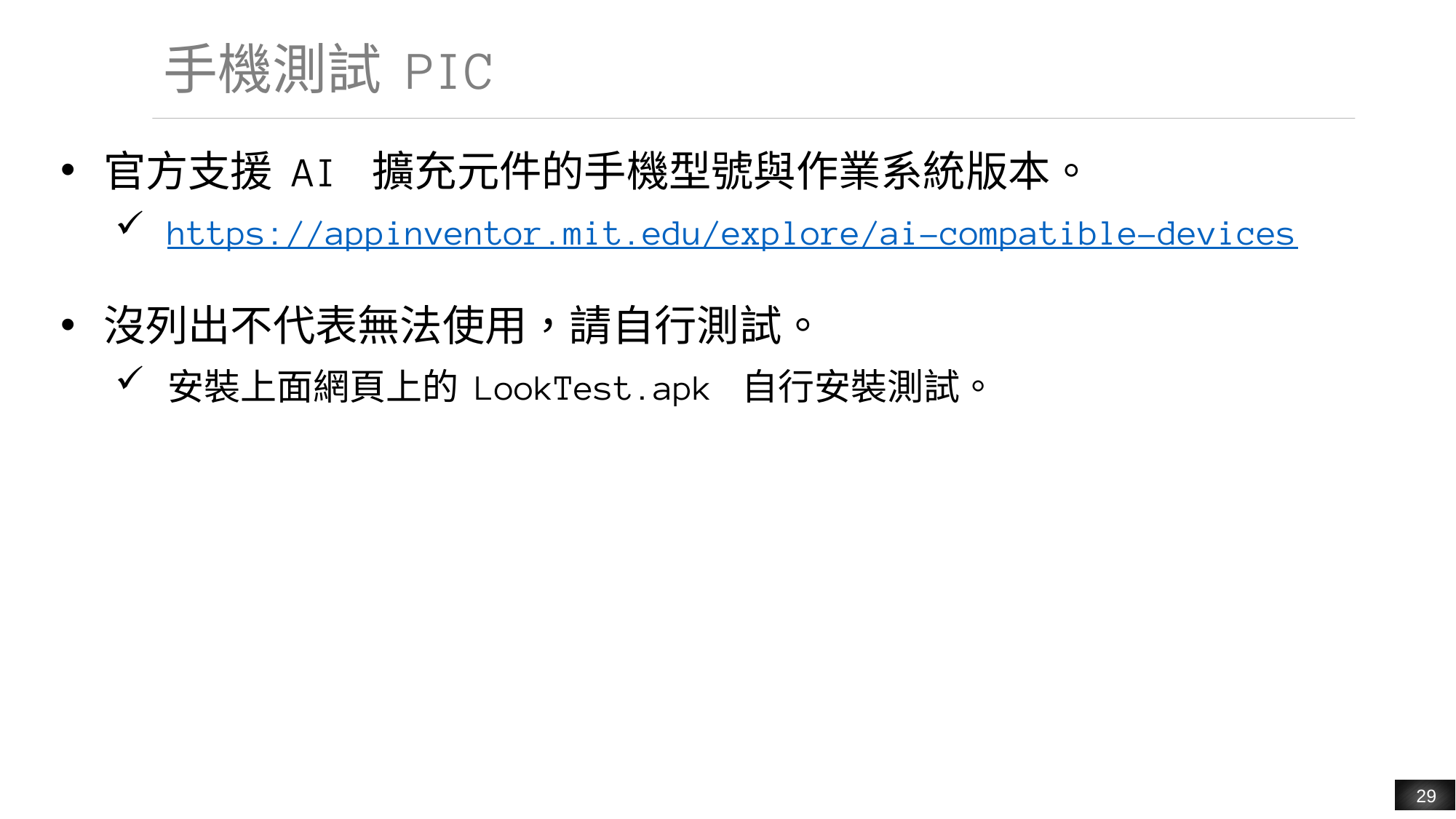

# 手機測試 PIC
官方支援 AI 擴充元件的手機型號與作業系統版本。
https://appinventor.mit.edu/explore/ai-compatible-devices
沒列出不代表無法使用，請自行測試。
安裝上面網頁上的 LookTest.apk 自行安裝測試。